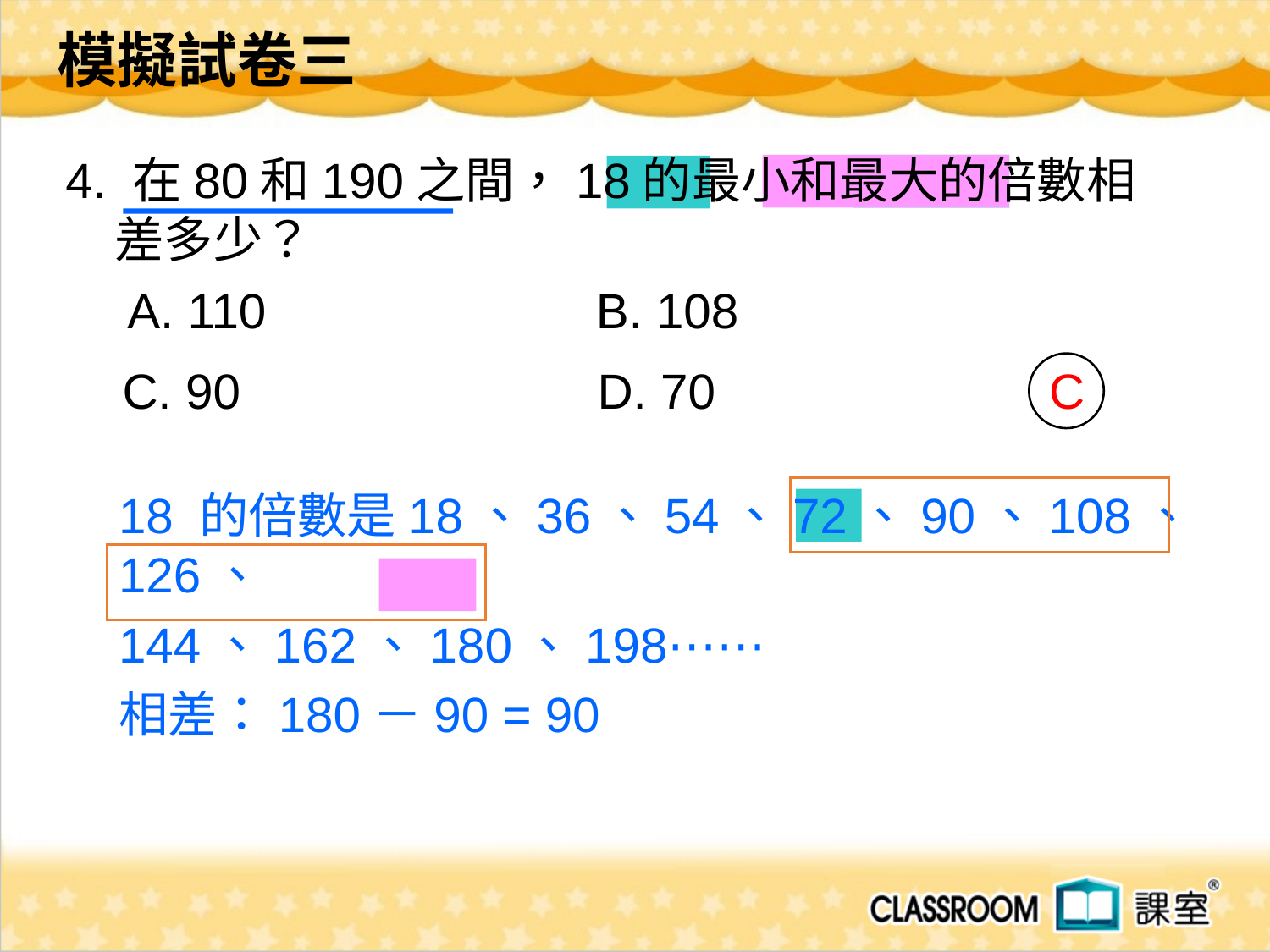

模擬試卷三
4. 在80和190之間，18的最小和最大的倍數相差多少？

A. 110                        B. 108
C. 90                          D. 70

C

18 的倍數是18、36、54、72、90、108、126、
144、162、180、198⋯⋯
相差：180－90 = 90